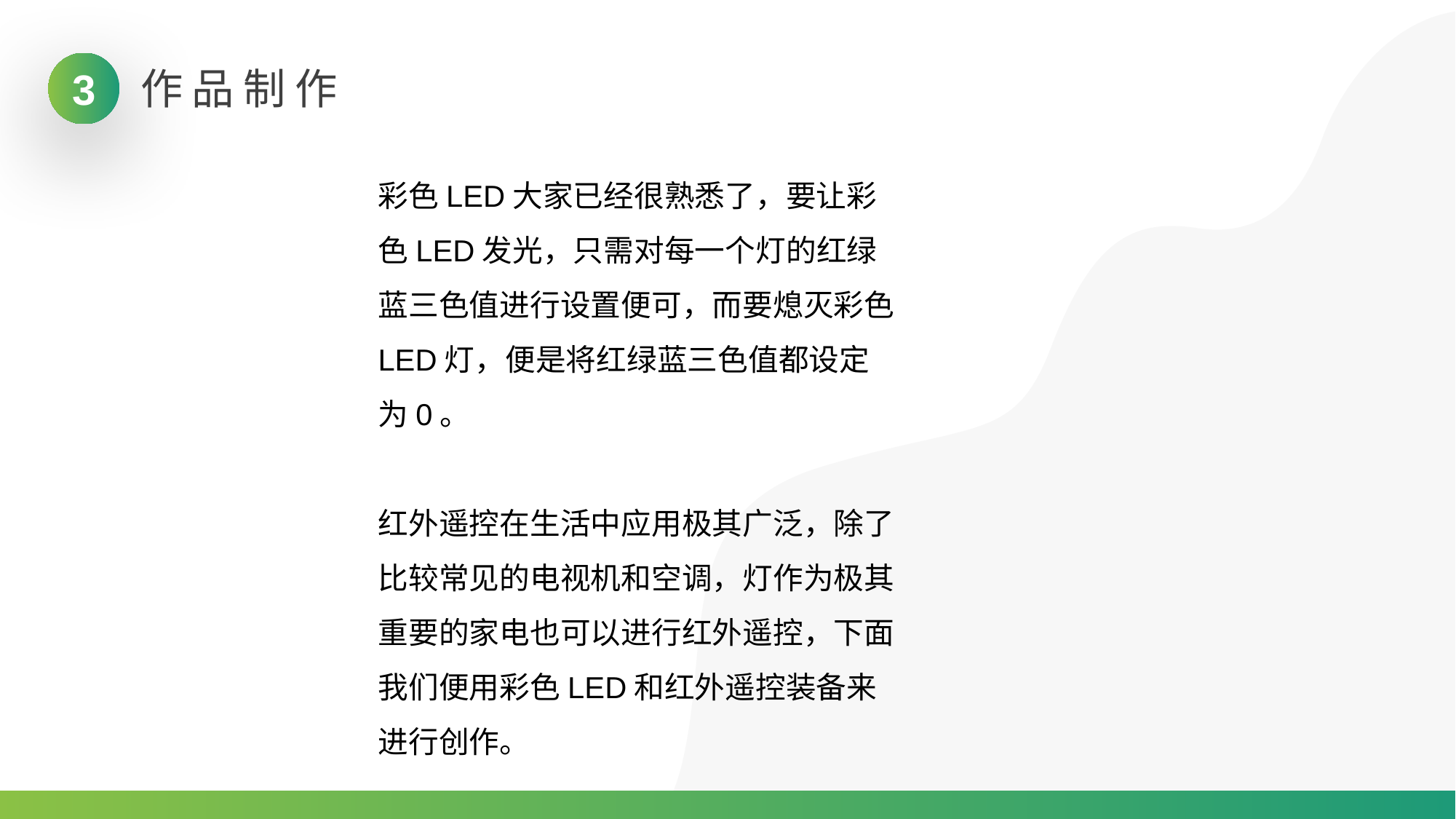

作品制作
3
彩色LED大家已经很熟悉了，要让彩色LED发光，只需对每一个灯的红绿蓝三色值进行设置便可，而要熄灭彩色LED灯，便是将红绿蓝三色值都设定为0。

红外遥控在生活中应用极其广泛，除了比较常见的电视机和空调，灯作为极其重要的家电也可以进行红外遥控，下面我们便用彩色LED和红外遥控装备来进行创作。
02